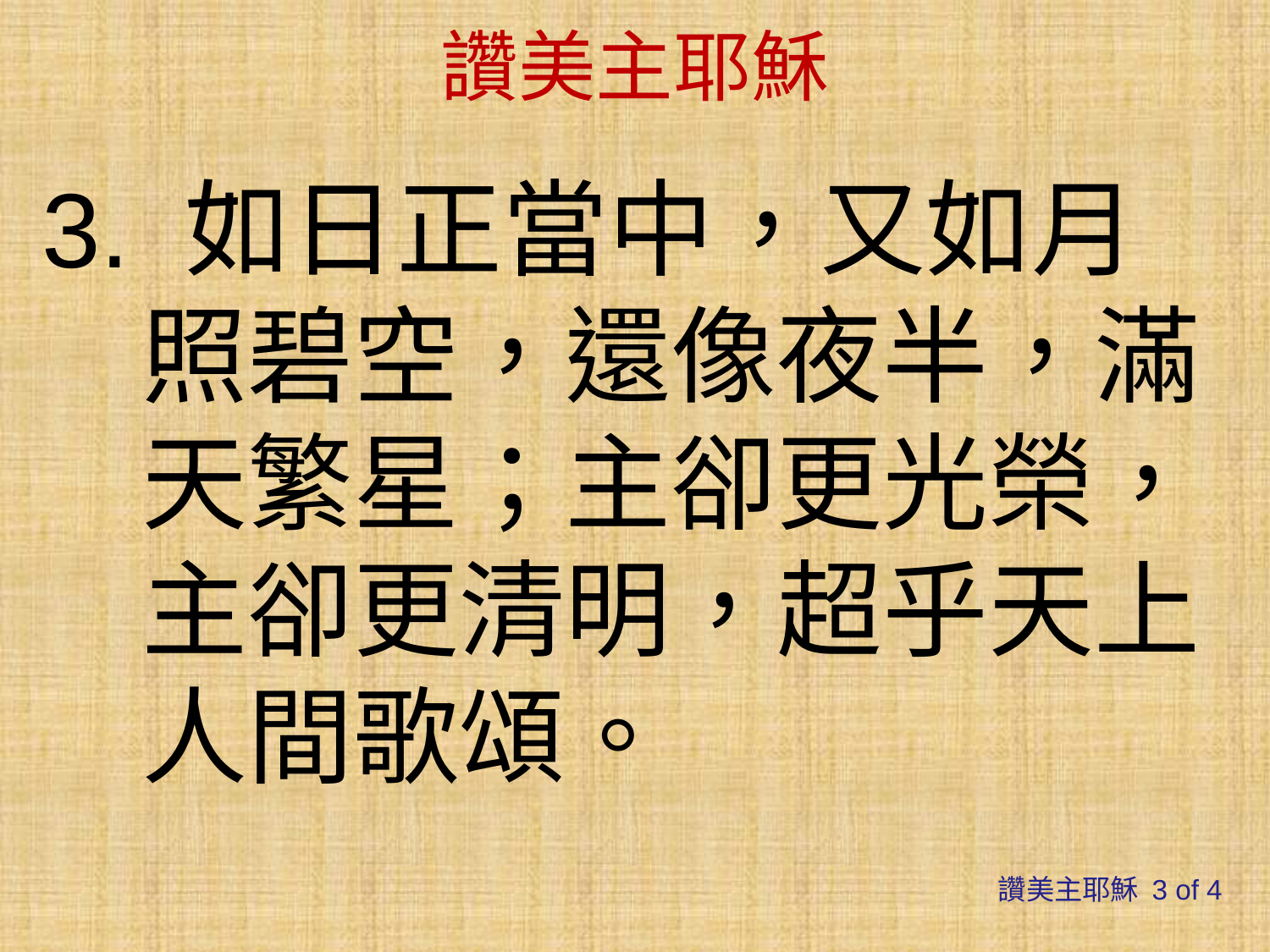

# 讚美主耶穌
3. 如日正當中，又如月照碧空，還像夜半，滿天繁星；主卻更光榮，主卻更清明，超乎天上人間歌頌。
讚美主耶穌 3 of 4